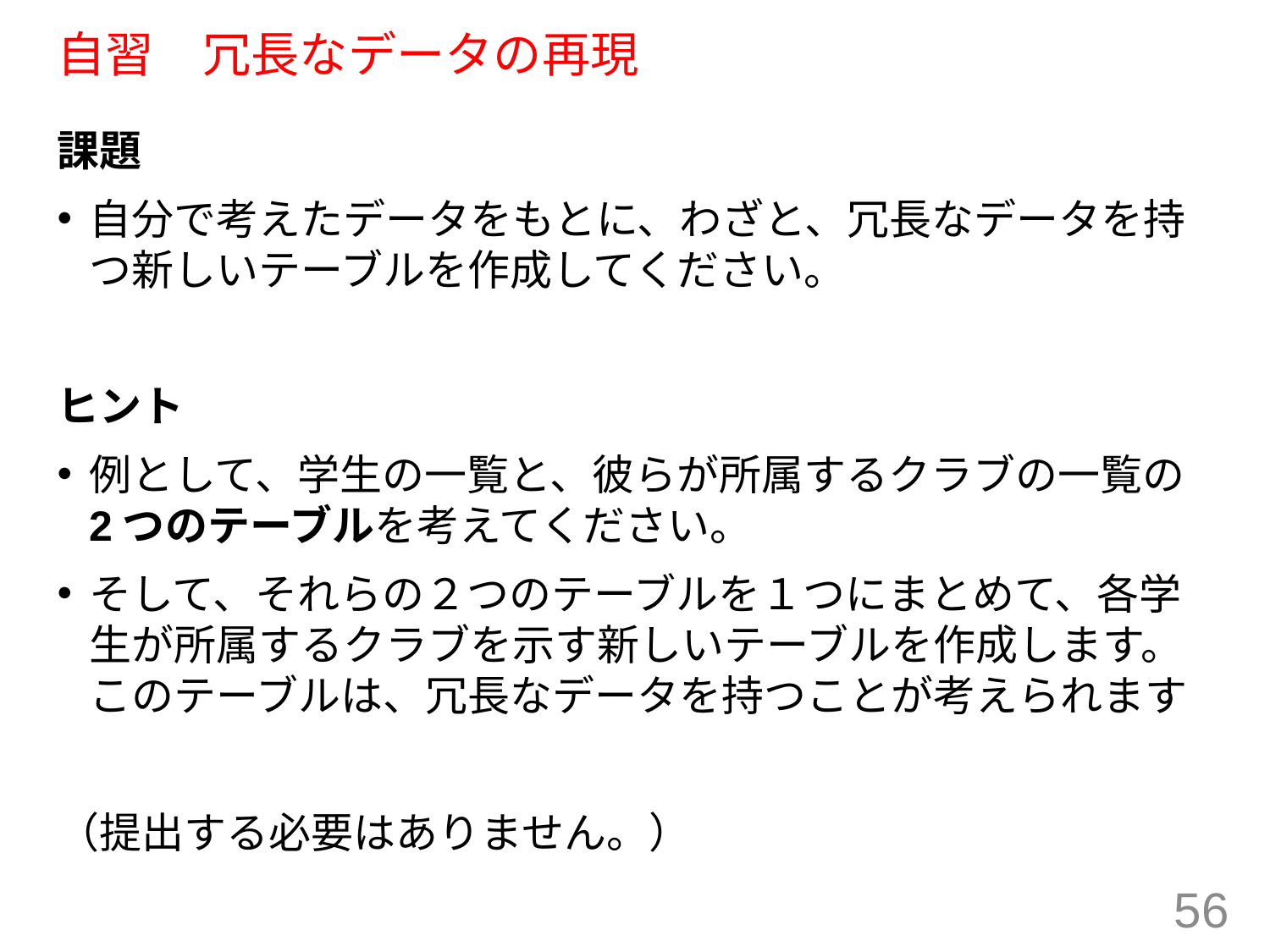

# 自習　冗長なデータの再現
課題
自分で考えたデータをもとに、わざと、冗長なデータを持つ新しいテーブルを作成してください。

ヒント
例として、学生の一覧と、彼らが所属するクラブの一覧の2つのテーブルを考えてください。
そして、それらの２つのテーブルを１つにまとめて、各学生が所属するクラブを示す新しいテーブルを作成します。このテーブルは、冗長なデータを持つことが考えられます

（提出する必要はありません。）
56